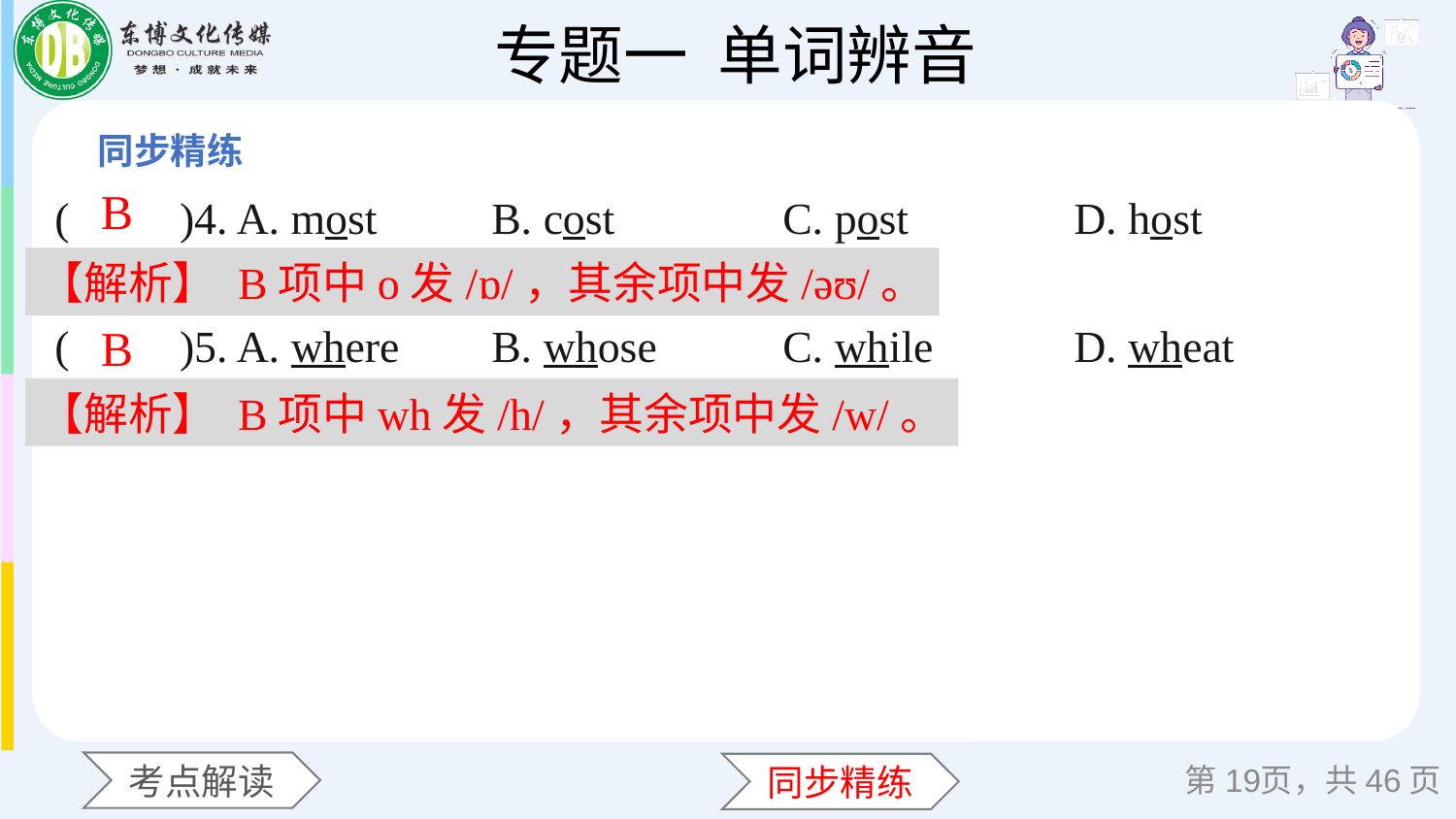

(　　)4. A. most	B. cost		C. post		D. host

(　　)5. A. where	B. whose	C. while	D. wheat

B
【解析】 B项中o发/ɒ/，其余项中发/əʊ/。
B
【解析】 B项中wh发/h/，其余项中发/w/。
第19页，共46页